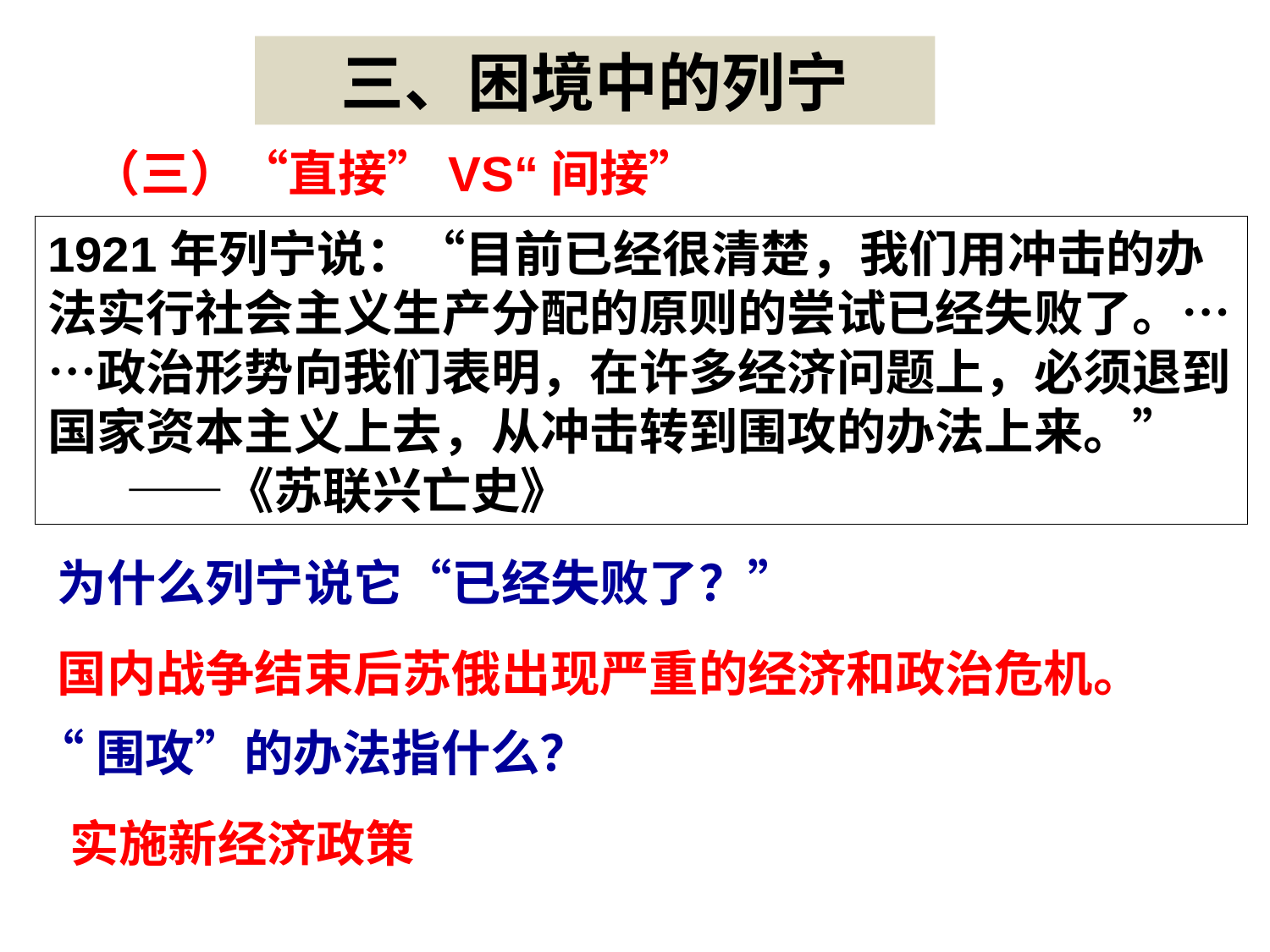

三、困境中的列宁
（三）“直接”VS“间接”
1921年列宁说：“目前已经很清楚，我们用冲击的办法实行社会主义生产分配的原则的尝试已经失败了。……政治形势向我们表明，在许多经济问题上，必须退到国家资本主义上去，从冲击转到围攻的办法上来。”            ——《苏联兴亡史》
为什么列宁说它“已经失败了？”
国内战争结束后苏俄出现严重的经济和政治危机。
“围攻”的办法指什么？
实施新经济政策